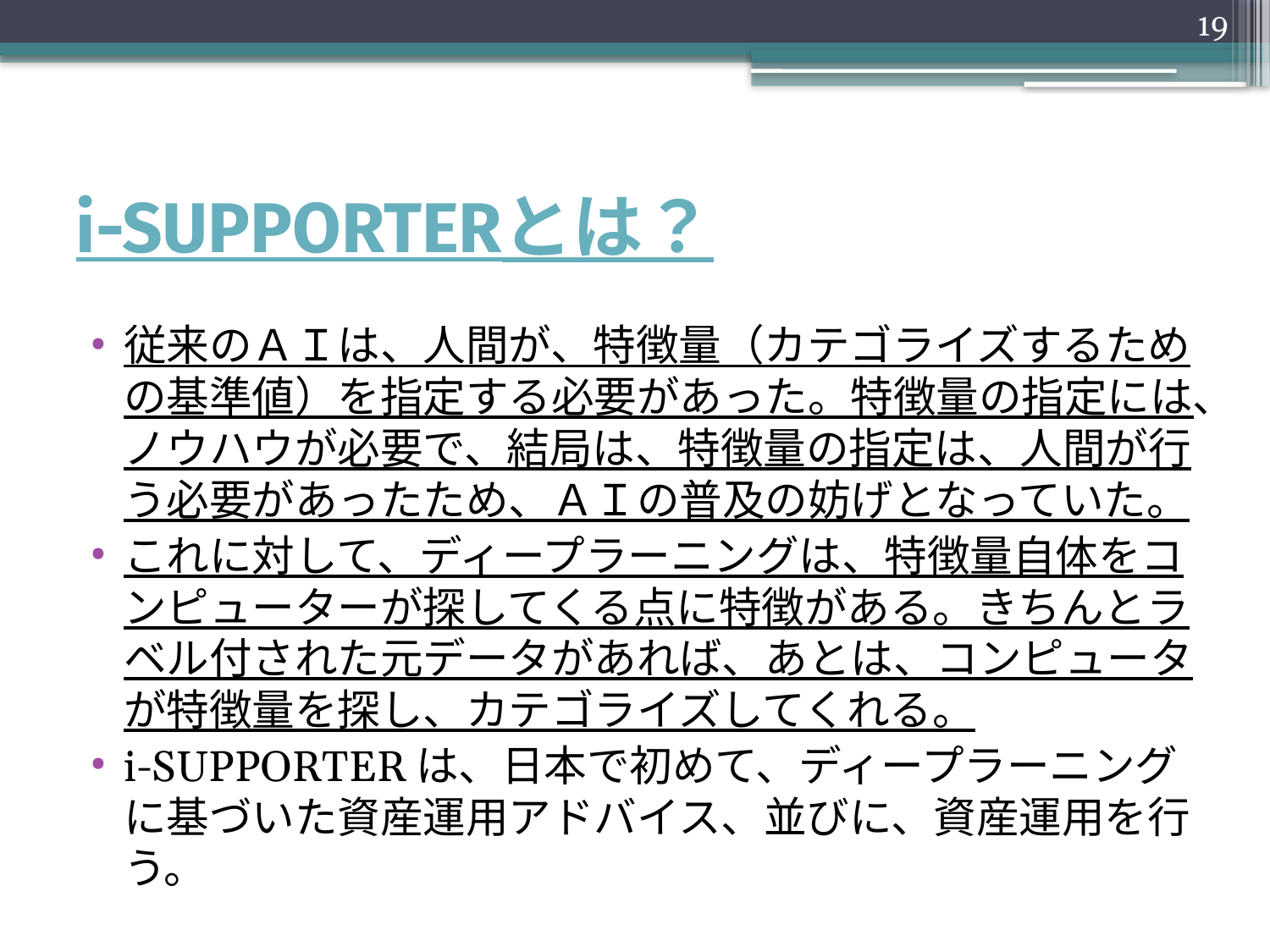

19
# i-SUPPORTERとは？
従来のＡＩは、人間が、特徴量（カテゴライズするための基準値）を指定する必要があった。特徴量の指定には、ノウハウが必要で、結局は、特徴量の指定は、人間が行う必要があったため、ＡＩの普及の妨げとなっていた。
これに対して、ディープラーニングは、特徴量自体をコンピューターが探してくる点に特徴がある。きちんとラベル付された元データがあれば、あとは、コンピュータが特徴量を探し、カテゴライズしてくれる。
i-SUPPORTERは、日本で初めて、ディープラーニングに基づいた資産運用アドバイス、並びに、資産運用を行う。